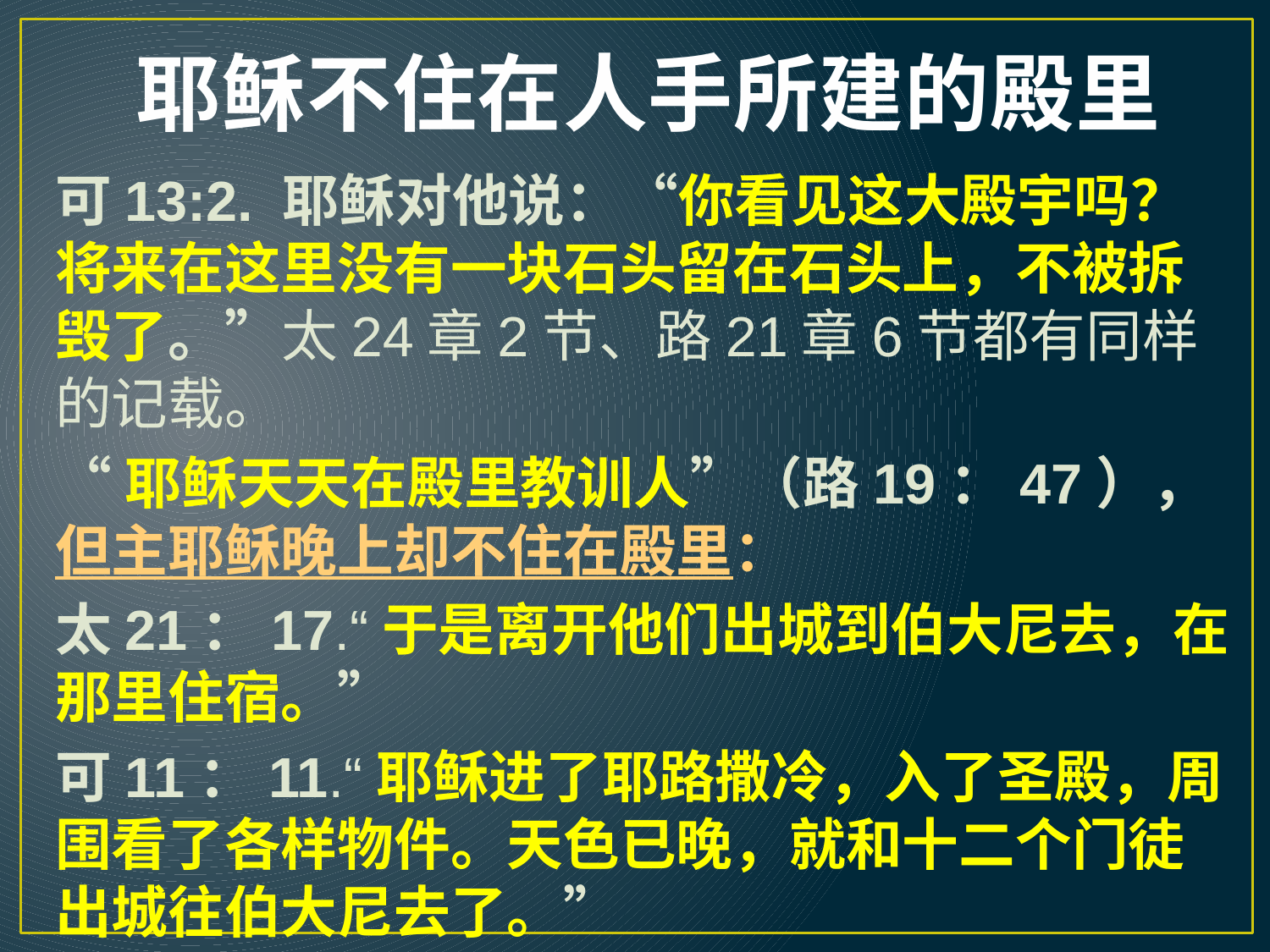

# 耶稣不住在人手所建的殿里
可13:2. 耶稣对他说：“你看见这大殿宇吗？将来在这里没有一块石头留在石头上，不被拆毁了。”太24章2节、路21章6节都有同样的记载。
“耶稣天天在殿里教训人”（路19：47），但主耶稣晚上却不住在殿里：
太21：17.“于是离开他们出城到伯大尼去，在那里住宿。”
可11：11.“耶稣进了耶路撒冷，入了圣殿，周围看了各样物件。天色已晚，就和十二个门徒出城往伯大尼去了。”